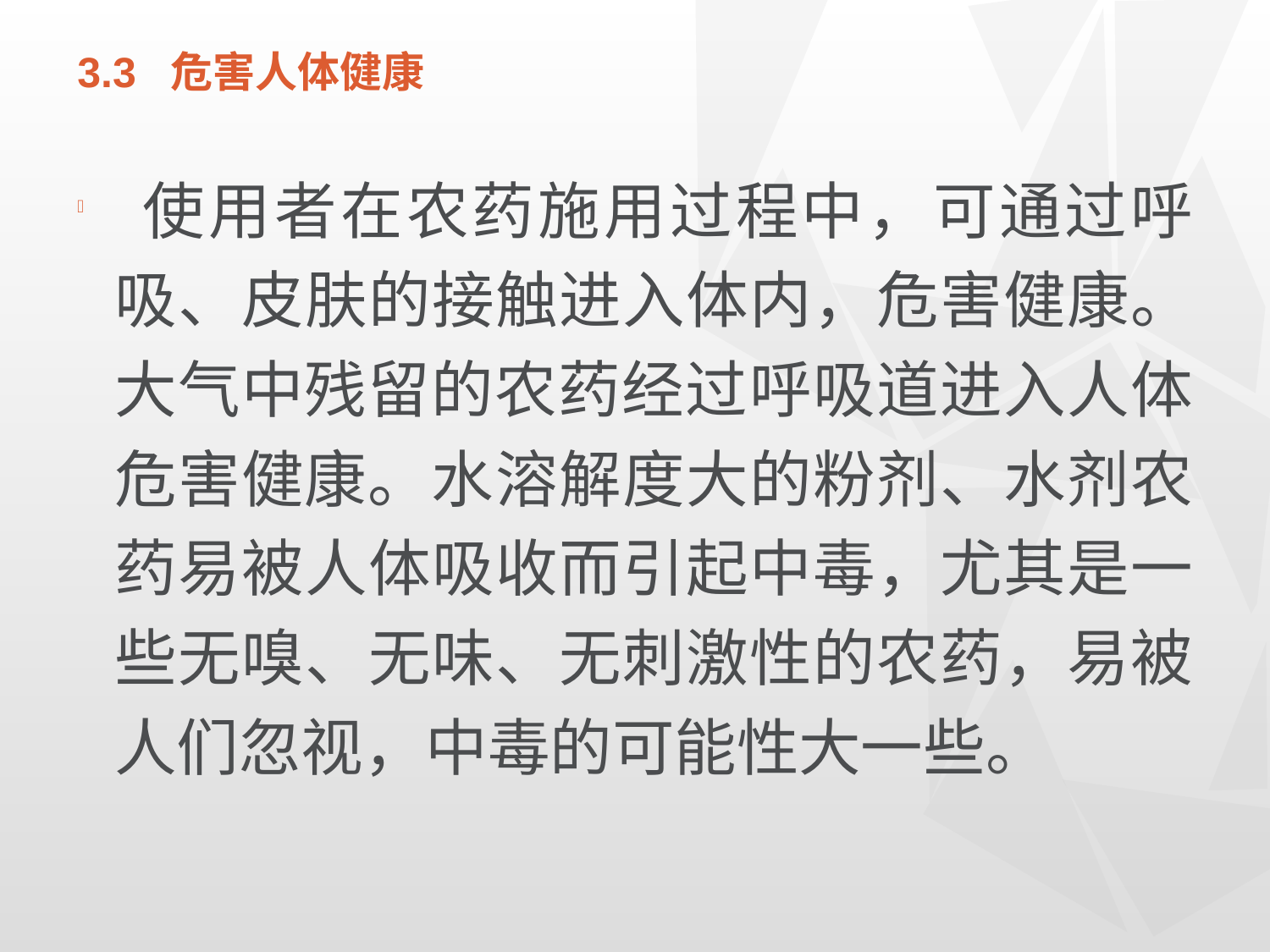

# 3.3  危害人体健康
  使用者在农药施用过程中，可通过呼吸、皮肤的接触进入体内，危害健康。大气中残留的农药经过呼吸道进入人体危害健康。水溶解度大的粉剂、水剂农药易被人体吸收而引起中毒，尤其是一些无嗅、无味、无刺激性的农药，易被人们忽视，中毒的可能性大一些。